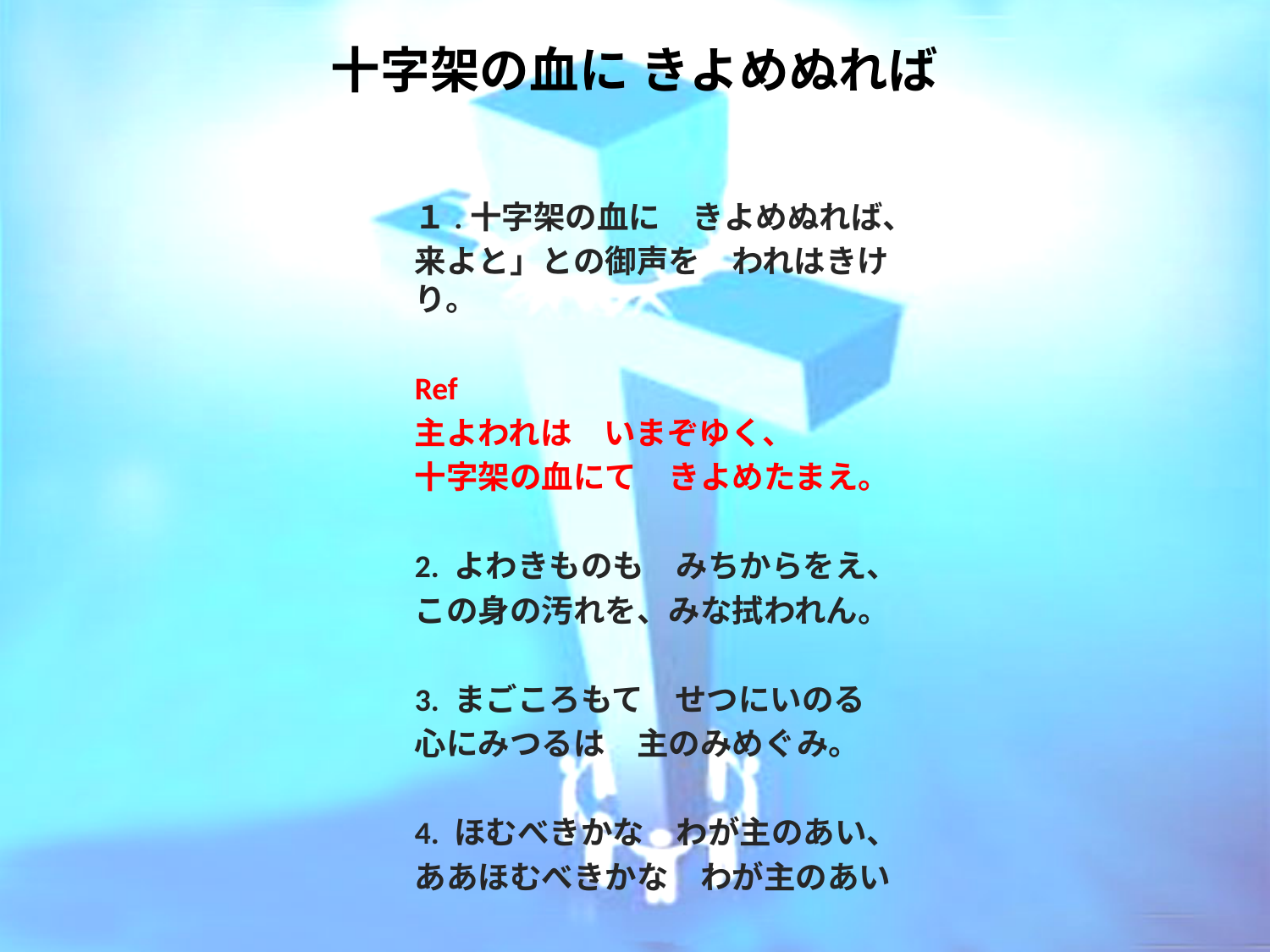

# 十字架の血に きよめぬれば
１.十字架の血に　きよめぬれば、
来よと」との御声を　われはきけり。

Ref
主よわれは　いまぞゆく、
十字架の血にて　きよめたまえ。

2. よわきものも　みちからをえ、
この身の汚れを、みな拭われん。

3. まごころもて　せつにいのる
心にみつるは　主のみめぐみ。

4. ほむべきかな　わが主のあい、
ああほむべきかな　わが主のあい